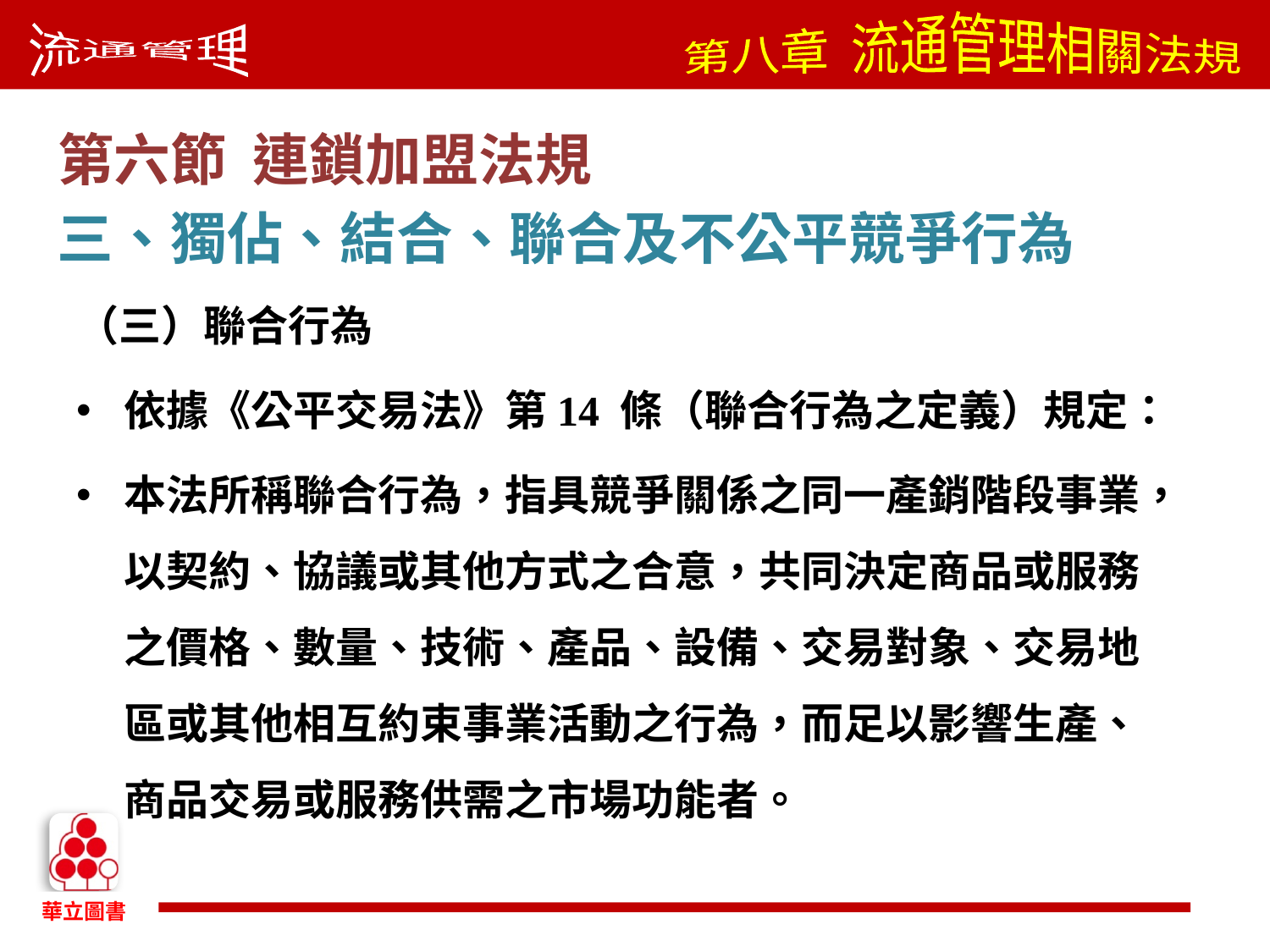

第六節  連鎖加盟法規
三、獨佔、結合、聯合及不公平競爭行為
（三）聯合行為
依據《公平交易法》第14 條（聯合行為之定義）規定：
本法所稱聯合行為，指具競爭關係之同一產銷階段事業，以契約、協議或其他方式之合意，共同決定商品或服務之價格、數量、技術、產品、設備、交易對象、交易地區或其他相互約束事業活動之行為，而足以影響生產、商品交易或服務供需之市場功能者。